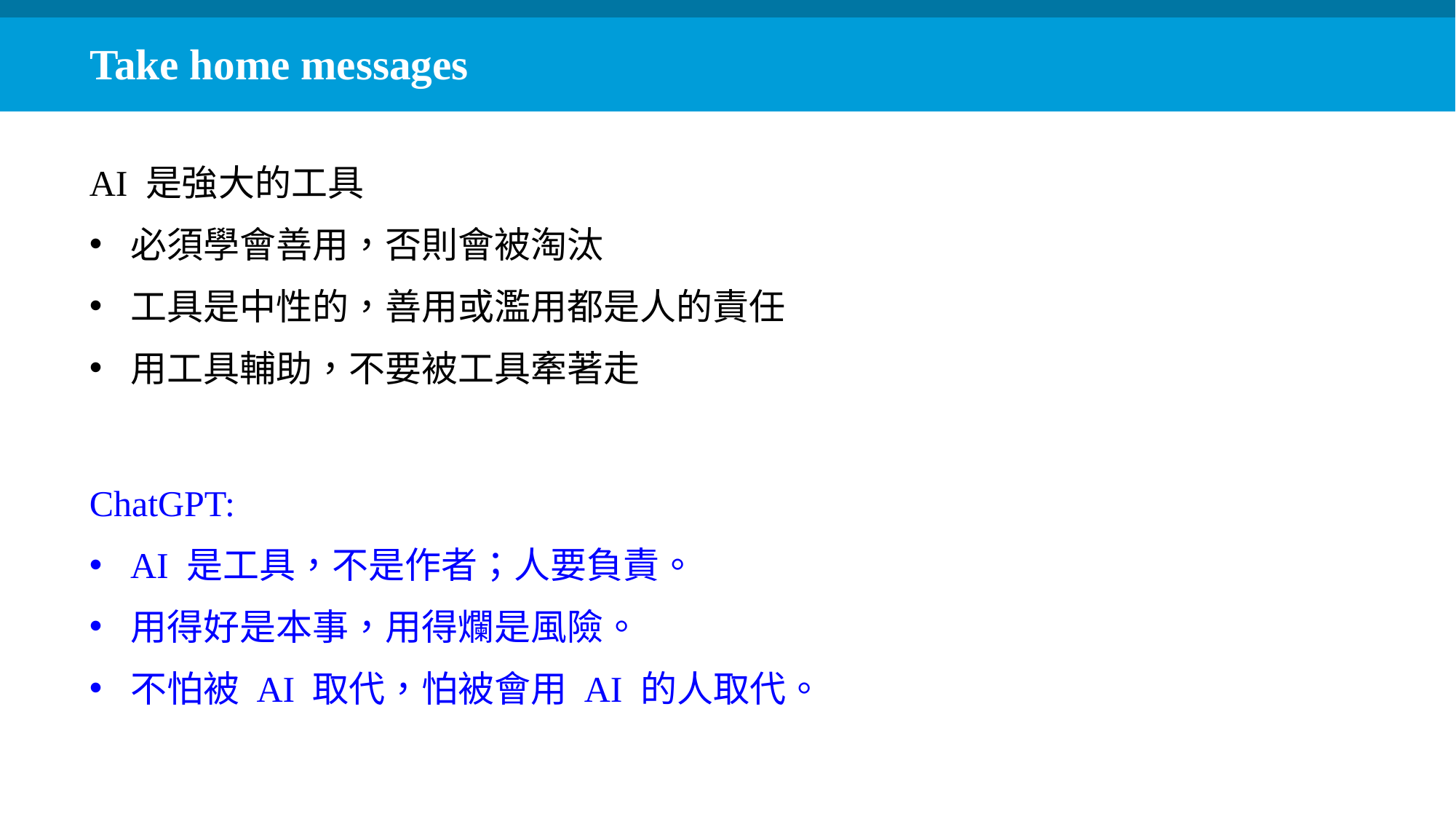

Take home messages
AI 是強大的工具
必須學會善用，否則會被淘汰
工具是中性的，善用或濫用都是人的責任
用工具輔助，不要被工具牽著走
ChatGPT:
AI 是工具，不是作者；人要負責。
用得好是本事，用得爛是風險。
不怕被 AI 取代，怕被會用 AI 的人取代。